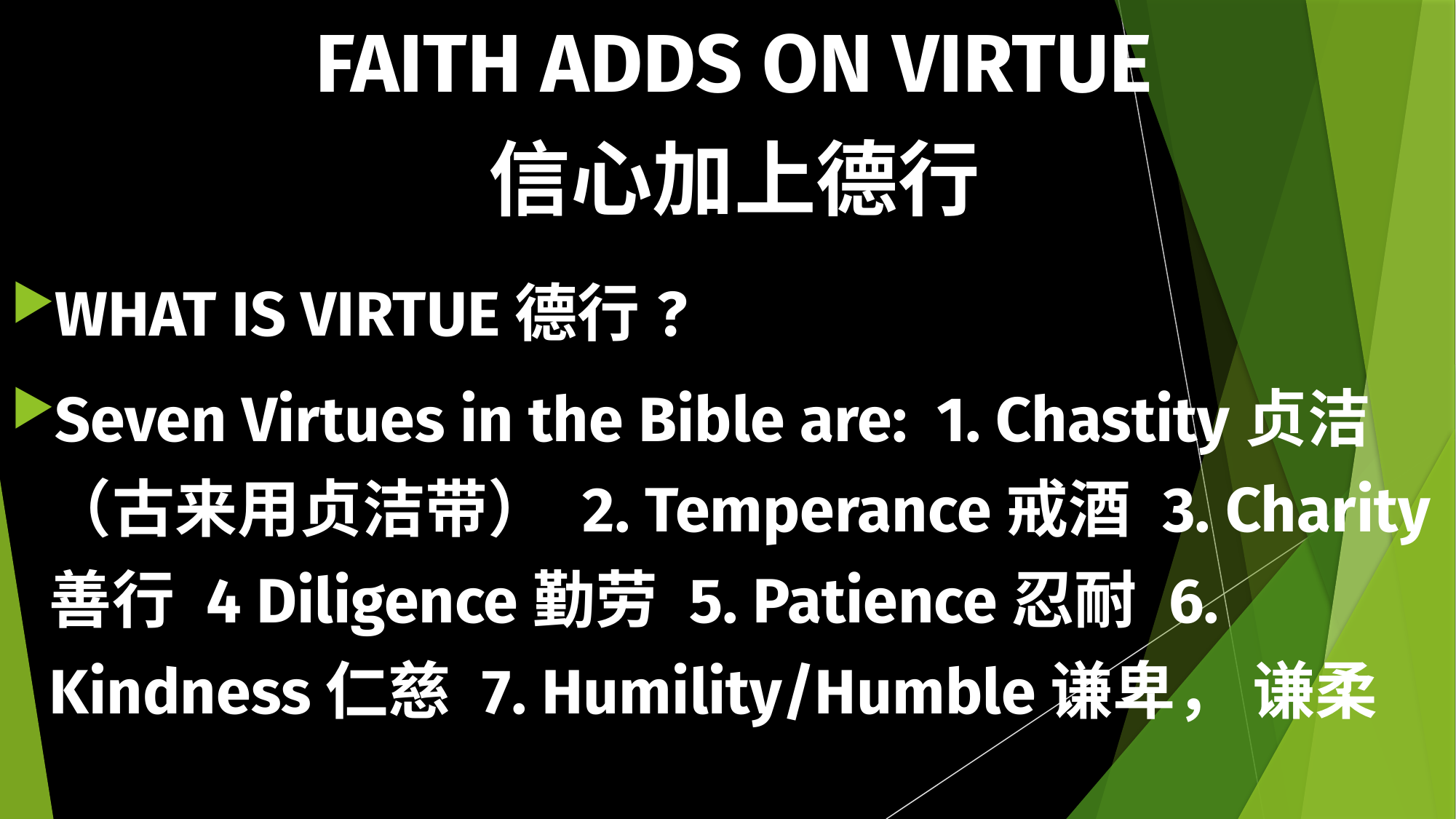

# FAITH ADDS ON VIRTUE 信心加上德行
WHAT IS VIRTUE德行?
Seven Virtues in the Bible are:  1. Chastity贞洁（古来用贞洁带） 2. Temperance戒酒 3. Charity善行 4 Diligence勤劳 5. Patience忍耐 6. Kindness仁慈 7. Humility/Humble谦卑， 谦柔